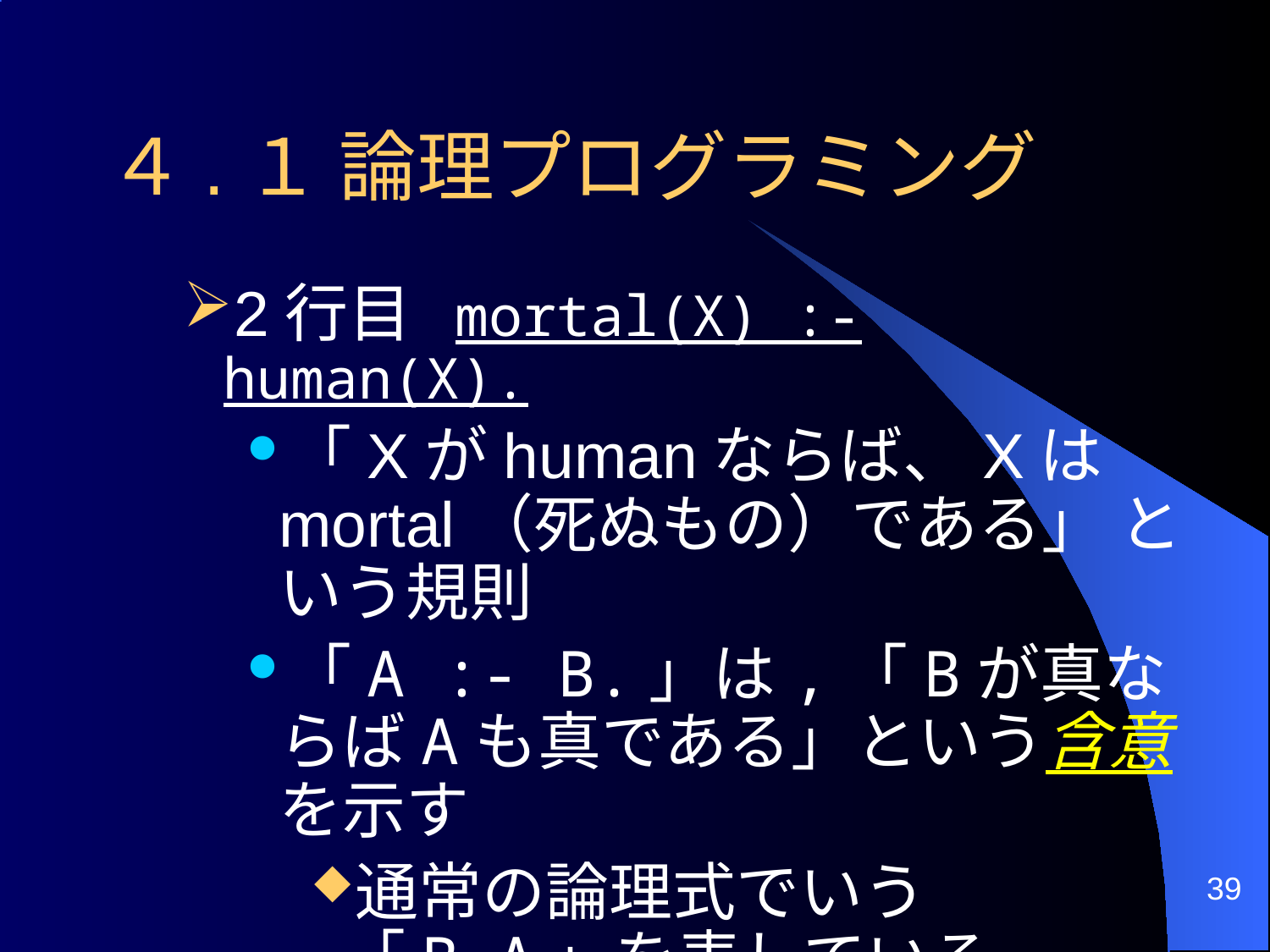

# ４.１ 論理プログラミング
2行目  mortal(X) :- human(X).
「Xがhumanならば、Xはmortal（死ぬもの）である」 という規則
「A :- B.」は,「Bが真ならばAも真である」という含意を示す
通常の論理式でいう「B→A」を表している
「A∨￢B」とも書ける
39